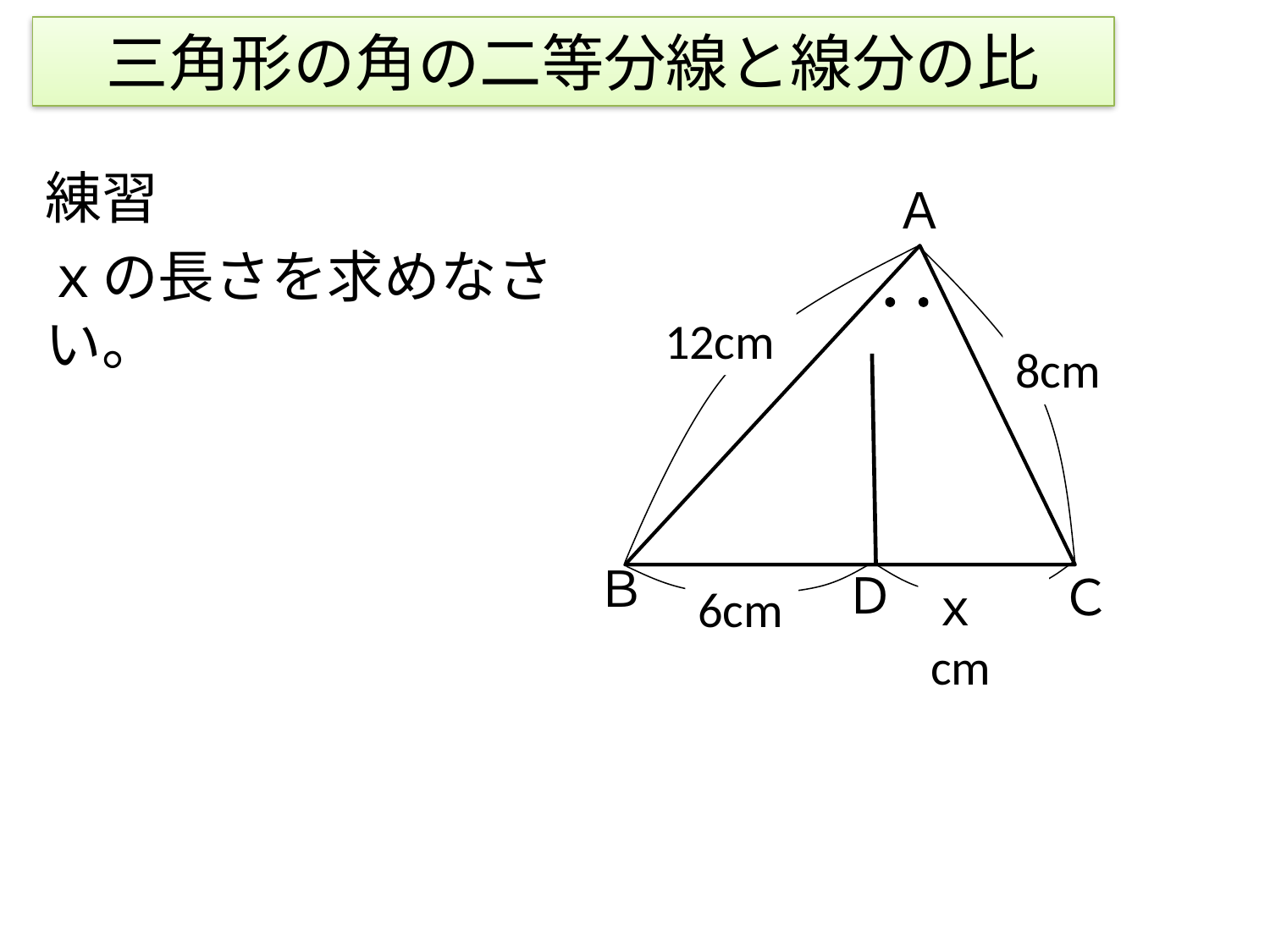

# 三角形の角の二等分線と線分の比
練習
ｘの長さを求めなさい。
Ａ

12cm
8cm
Ｂ
Ｄ
Ｃ

ｘcm
6cm